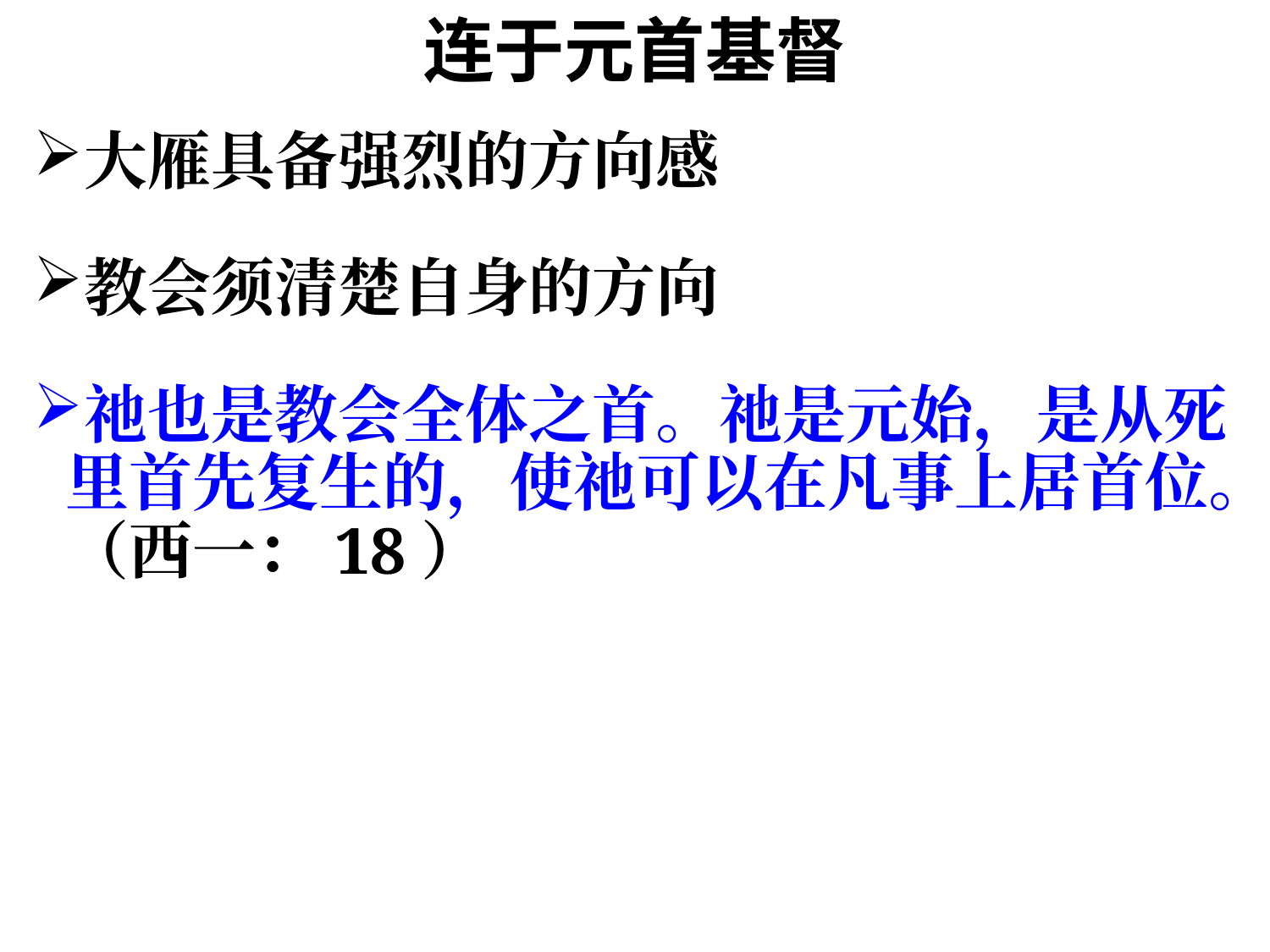

# 连于元首基督
大雁具备强烈的方向感

教会须清楚自身的方向

祂也是教会全体之首。祂是元始，是从死里首先复生的，使祂可以在凡事上居首位。（西一：18）